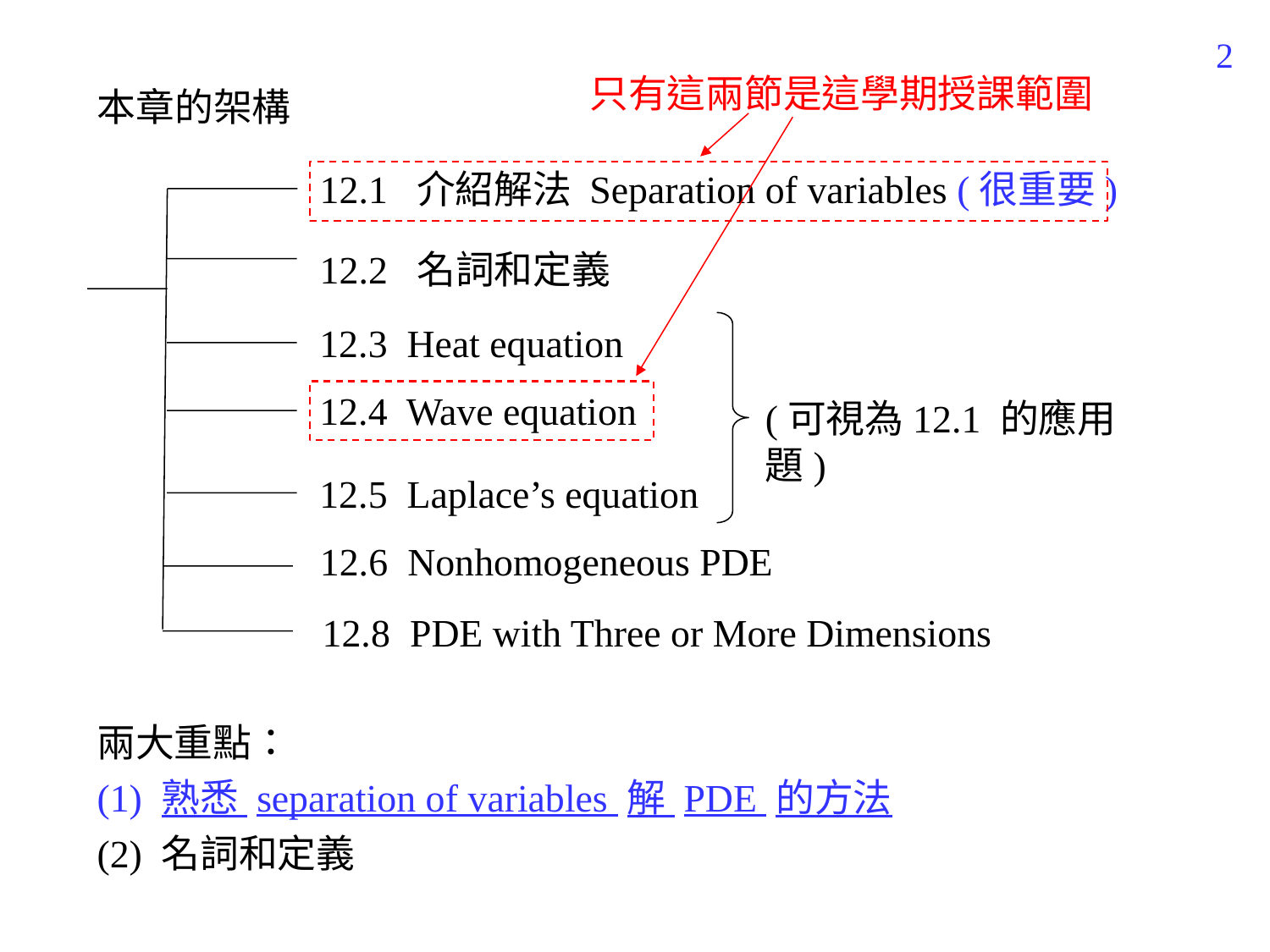

2
只有這兩節是這學期授課範圍
本章的架構
12.1  介紹解法 Separation of variables (很重要)

12.2  名詞和定義

12.3  Heat equation

12.4  Wave equation

(可視為12.1 的應用題)

12.5  Laplace’s equation

12.6  Nonhomogeneous PDE

12.8  PDE with Three or More Dimensions

兩大重點：
(1) 熟悉 separation of variables 解 PDE 的方法
(2) 名詞和定義